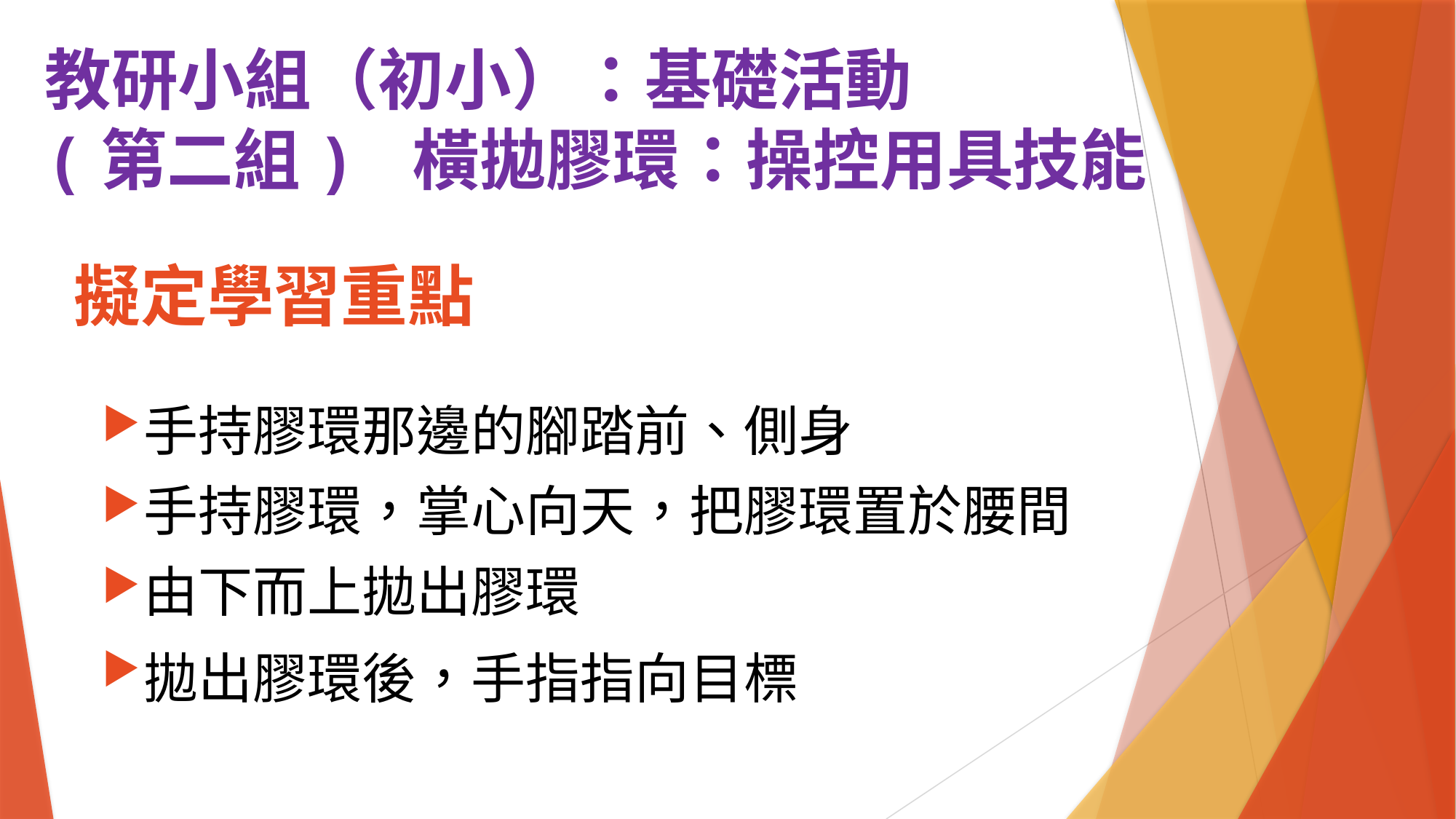

教研小組（初小）：基礎活動
(第二組) 橫拋膠環：操控用具技能
# 擬定學習重點
手持膠環那邊的腳踏前、側身
手持膠環，掌心向天，把膠環置於腰間
由下而上拋出膠環
拋出膠環後，手指指向目標